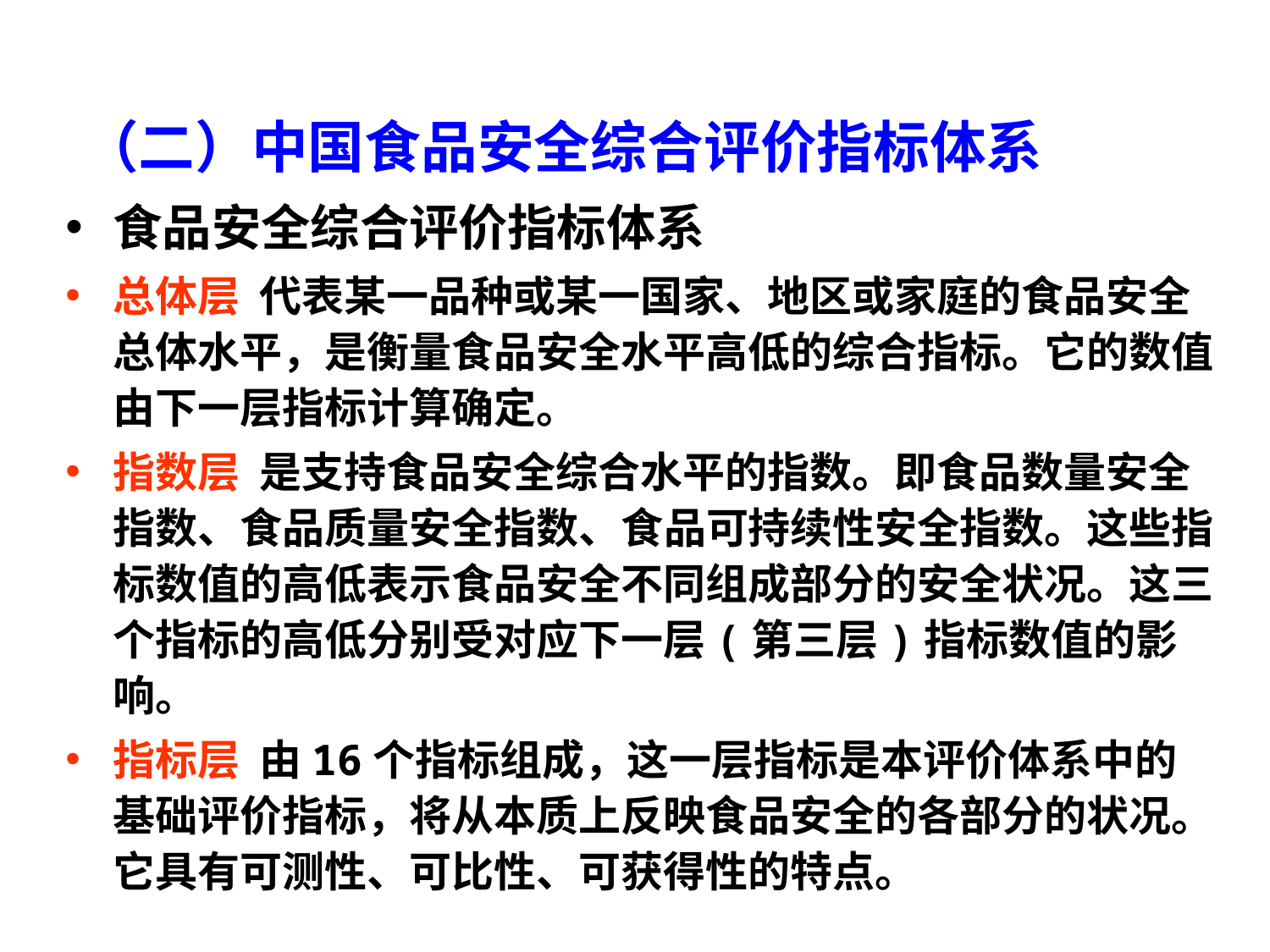

（二）中国食品安全综合评价指标体系
食品安全综合评价指标体系
总体层  代表某一品种或某一国家、地区或家庭的食品安全总体水平，是衡量食品安全水平高低的综合指标。它的数值由下一层指标计算确定。
指数层  是支持食品安全综合水平的指数。即食品数量安全指数、食品质量安全指数、食品可持续性安全指数。这些指标数值的高低表示食品安全不同组成部分的安全状况。这三个指标的高低分别受对应下一层(第三层)指标数值的影响。
指标层  由16个指标组成，这一层指标是本评价体系中的基础评价指标，将从本质上反映食品安全的各部分的状况。它具有可测性、可比性、可获得性的特点。